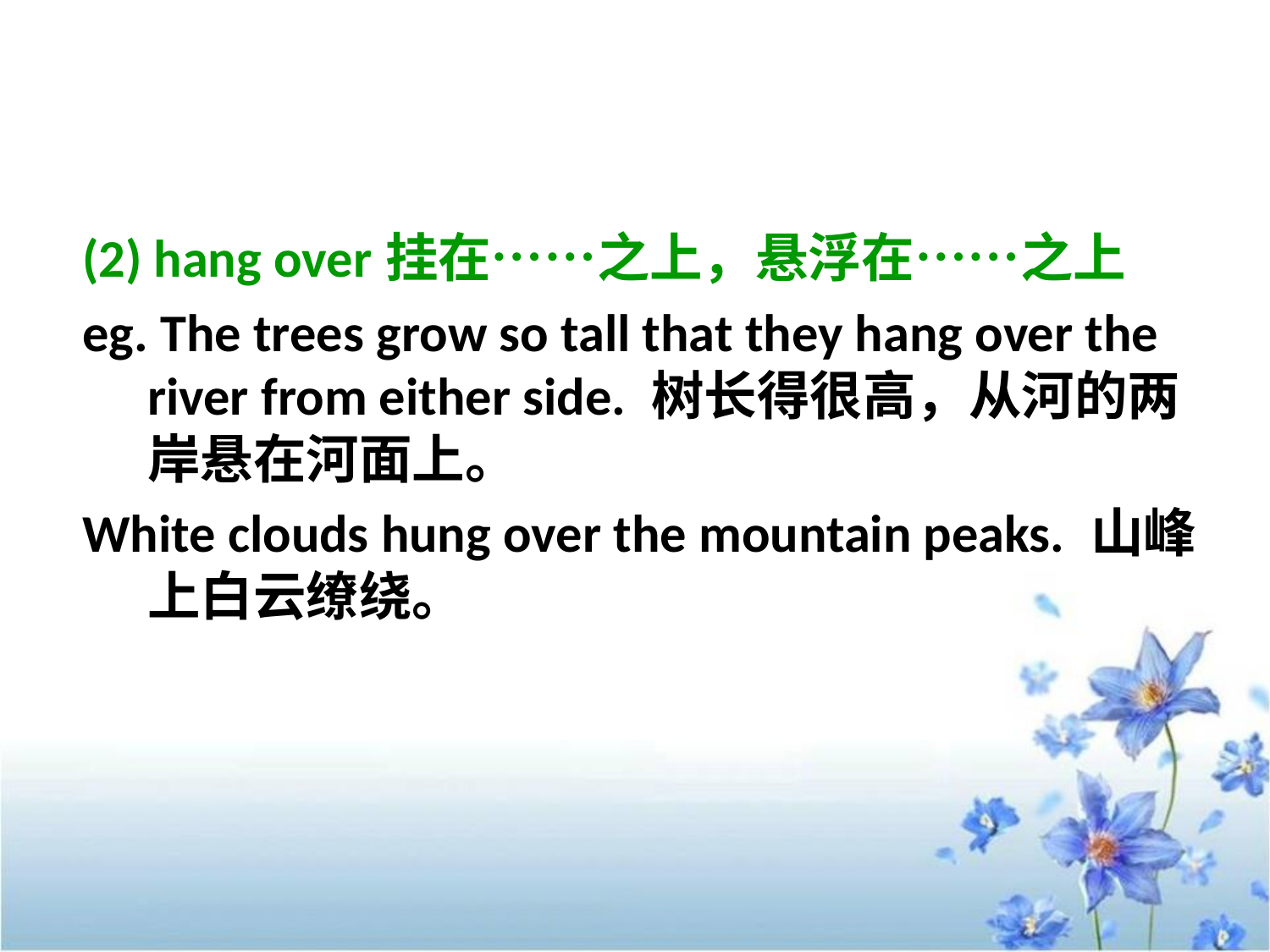

(2) hang over挂在……之上，悬浮在……之上
eg. The trees grow so tall that they hang over the river from either side. 树长得很高，从河的两岸悬在河面上。
White clouds hung over the mountain peaks. 山峰上白云缭绕。